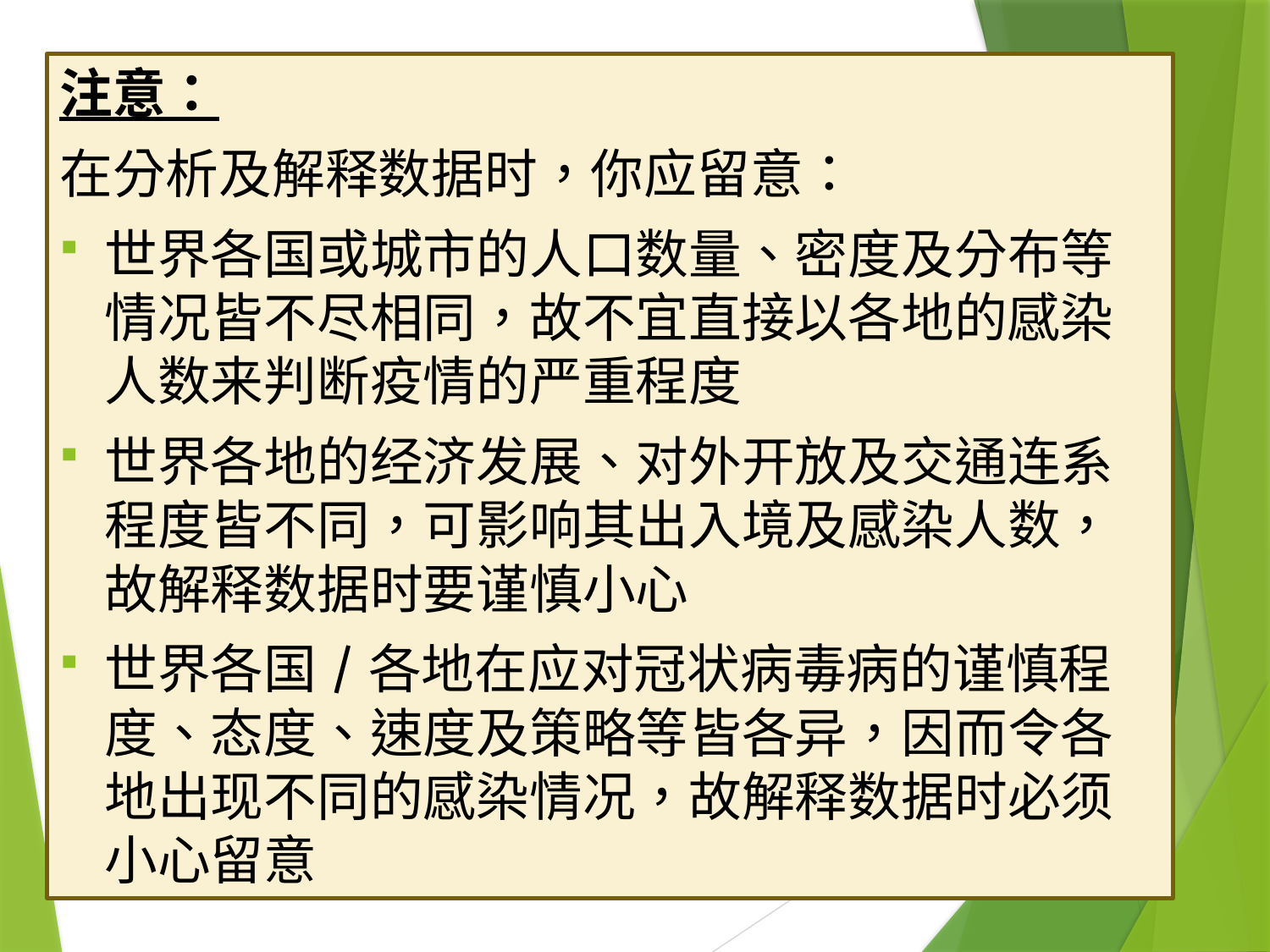

注意：
在分析及解释数据时，你应留意：
世界各国或城市的人口数量、密度及分布等情况皆不尽相同，故不宜直接以各地的感染人数来判断疫情的严重程度
世界各地的经济发展、对外开放及交通连系程度皆不同，可影响其出入境及感染人数，故解释数据时要谨慎小心
世界各国/各地在应对冠状病毒病的谨慎程度、态度、速度及策略等皆各异，因而令各地出现不同的感染情况，故解释数据时必须小心留意